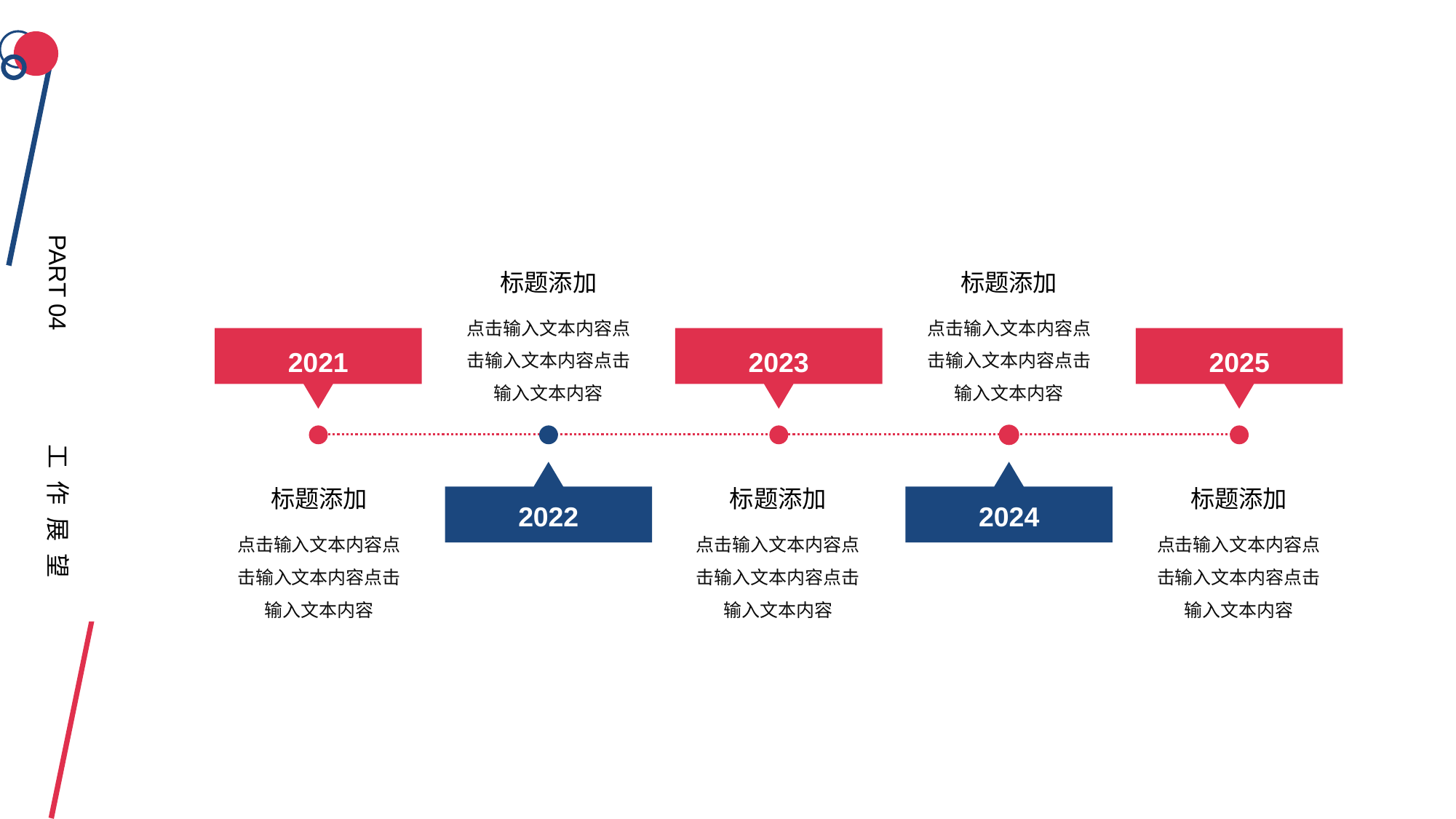

PART 04
工作展望

标题添加
标题添加
点击输入文本内容点击输入文本内容点击输入文本内容
点击输入文本内容点击输入文本内容点击输入文本内容
2021
2023
2025

标题添加
标题添加
标题添加
2022
2024
点击输入文本内容点击输入文本内容点击输入文本内容
点击输入文本内容点击输入文本内容点击输入文本内容
点击输入文本内容点击输入文本内容点击输入文本内容